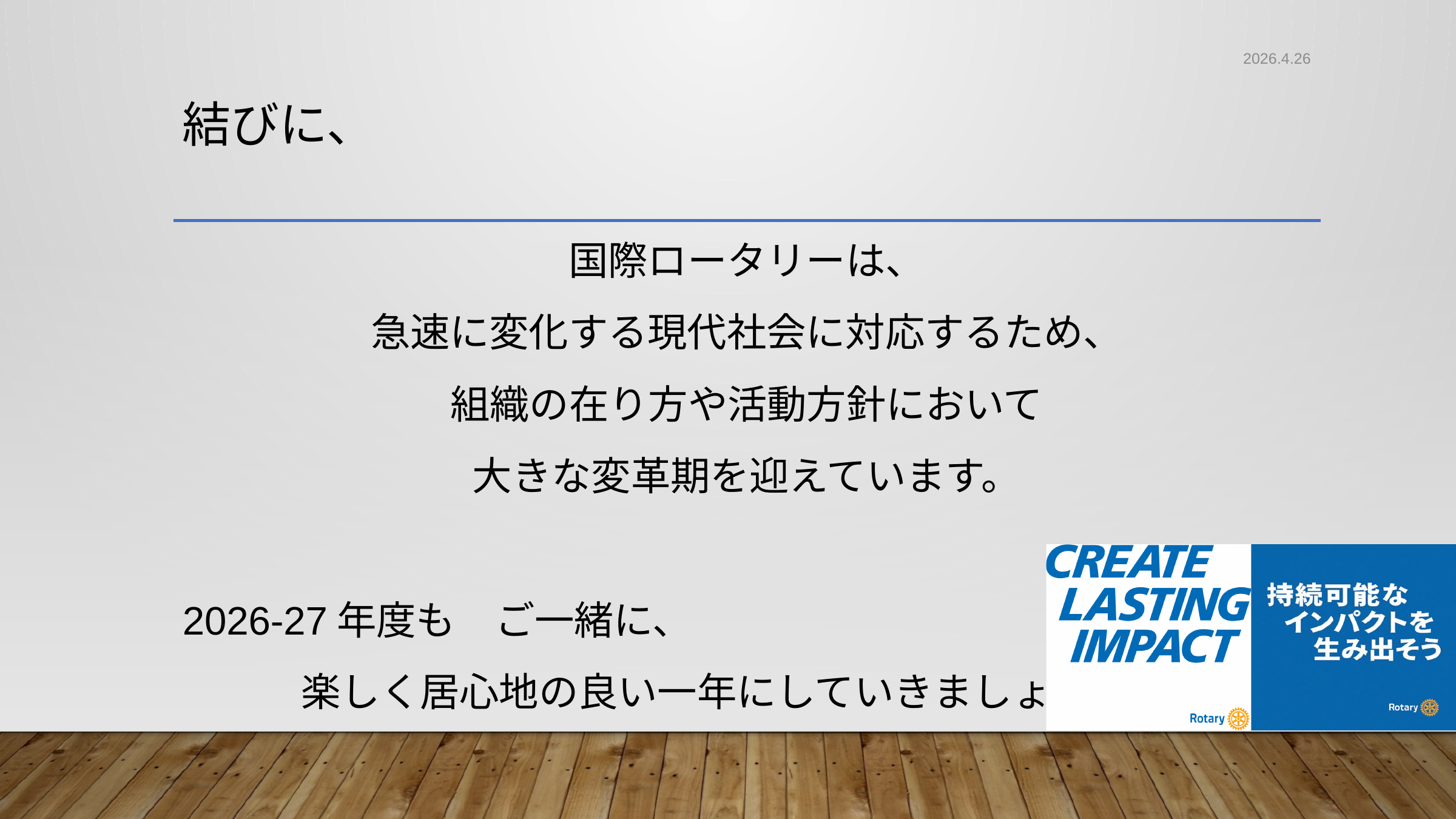

2026.4.26
# 結びに、
国際ロータリーは、
急速に変化する現代社会に対応するため、
組織の在り方や活動方針において
大きな変革期を迎えています。

2026-27年度も　ご一緒に、
　　　楽しく居心地の良い一年にしていきましょう！